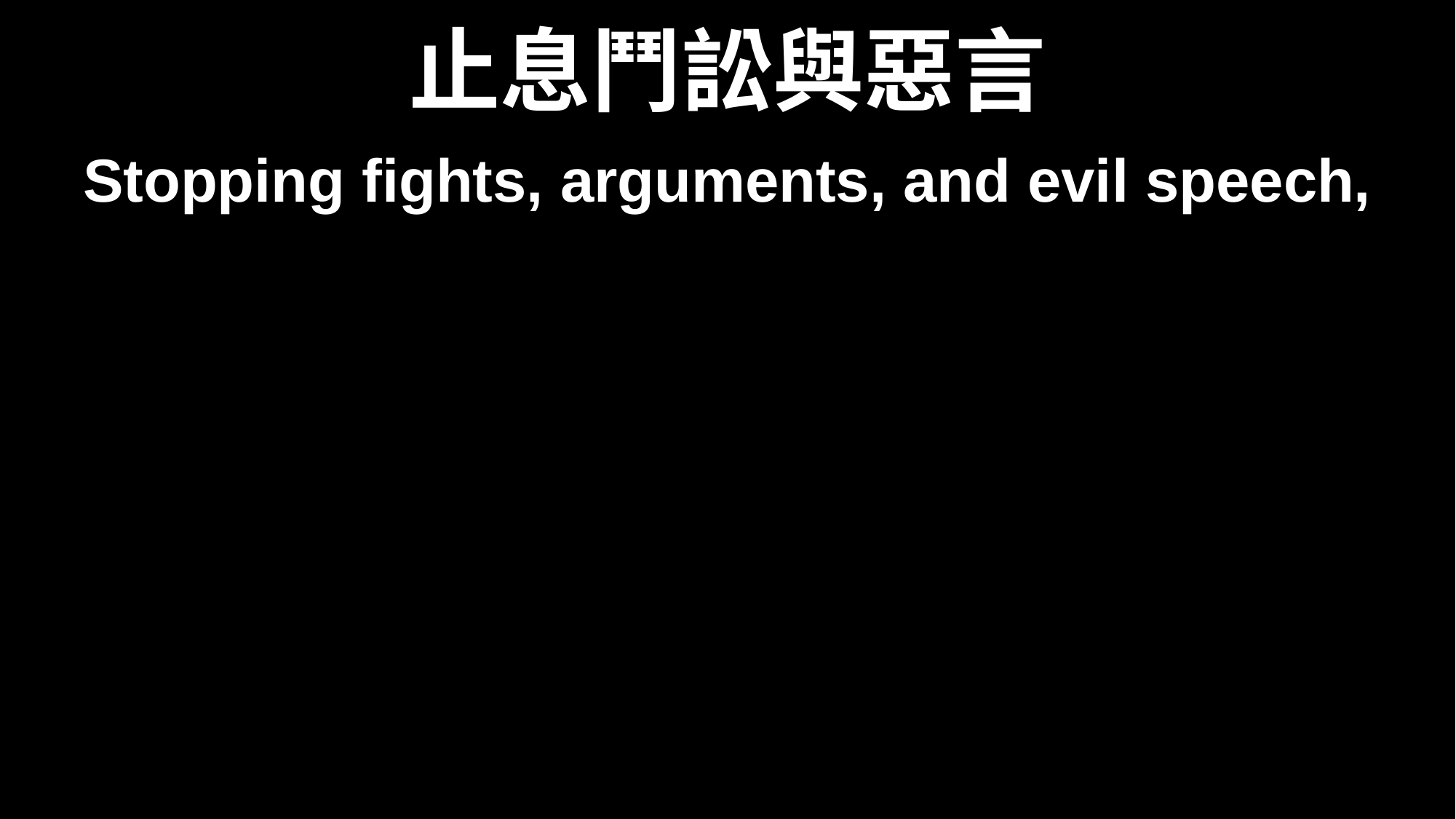

# 止息鬥訟與惡言
Stopping fights, arguments, and evil speech,